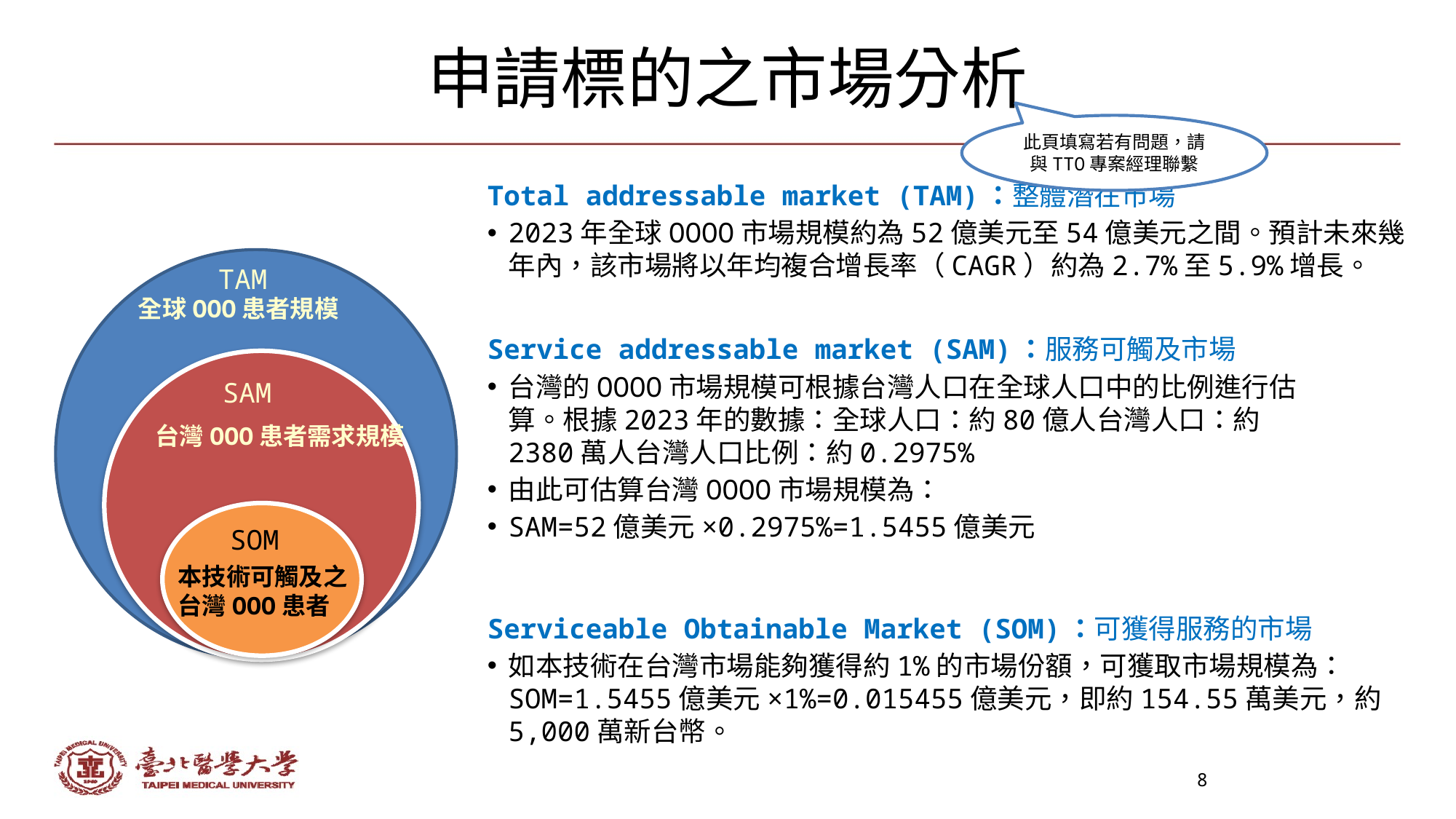

申請標的之市場分析
此頁填寫若有問題，請與TTO專案經理聯繫
Total addressable market (TAM)：整體潛在市場
2023年全球OOOO市場規模約為52億美元至54億美元之間。預計未來幾年內，該市場將以年均複合增長率（CAGR）約為2.7%至5.9%增長。

TAM

SAM

SOM
全球OOO患者規模
台灣OOO患者需求規模
本技術可觸及之台灣OOO患者
Service addressable market (SAM)：服務可觸及市場
台灣的OOOO市場規模可根據台灣人口在全球人口中的比例進行估算。根據2023年的數據：全球人口：約80億人台灣人口：約2380萬人台灣人口比例：約0.2975%
由此可估算台灣OOOO市場規模為：
SAM=52億美元×0.2975%=1.5455億美元
Serviceable Obtainable Market (SOM)：可獲得服務的市場
如本技術在台灣市場能夠獲得約1%的市場份額，可獲取市場規模為：SOM=1.5455億美元×1%=0.015455億美元，即約154.55萬美元，約5,000萬新台幣。
8